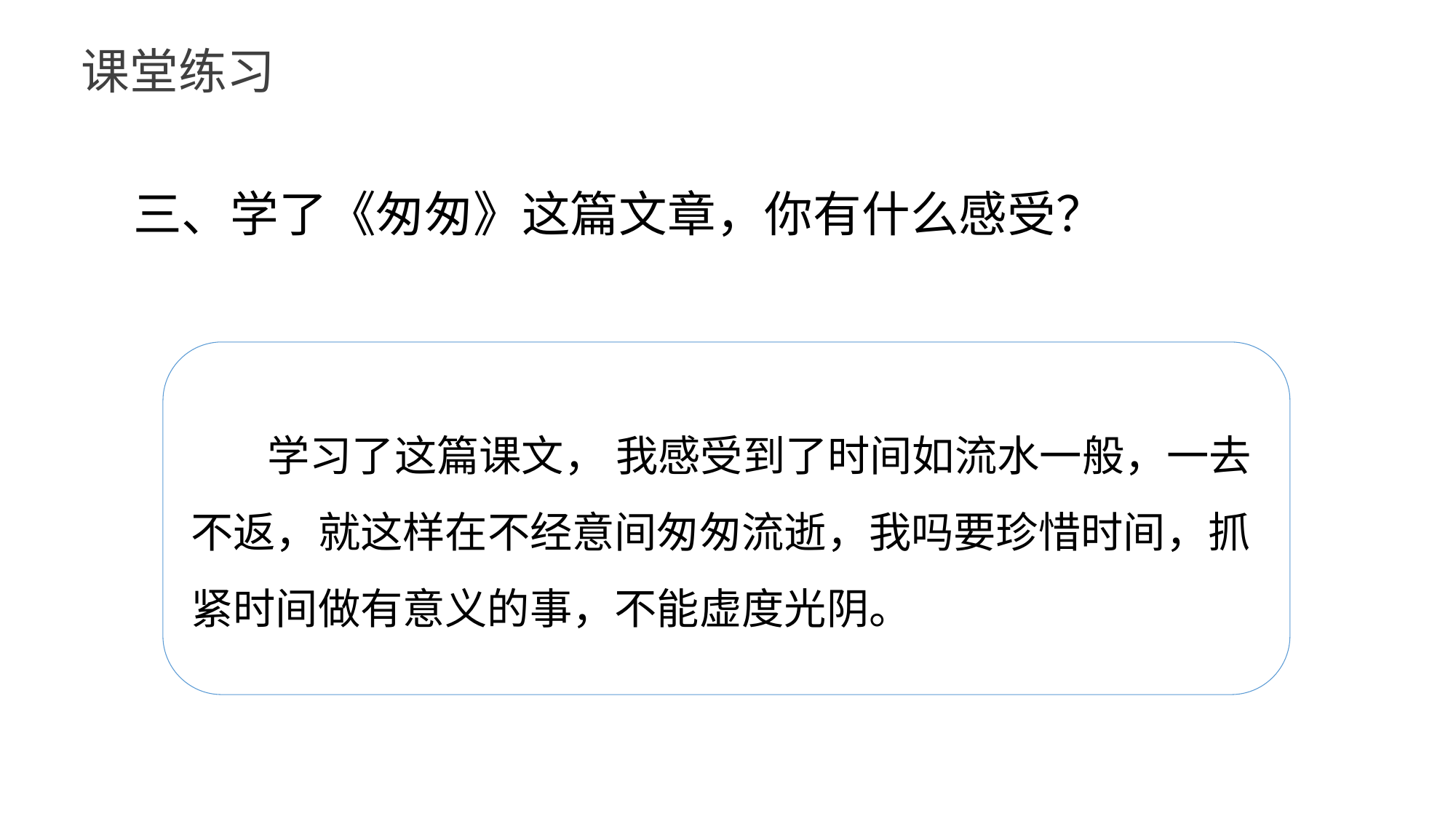

课堂练习
三、学了《匆匆》这篇文章，你有什么感受？
       学习了这篇课文， 我感受到了时间如流水一般，一去不返，就这样在不经意间匆匆流逝，我吗要珍惜时间，抓紧时间做有意义的事，不能虚度光阴。